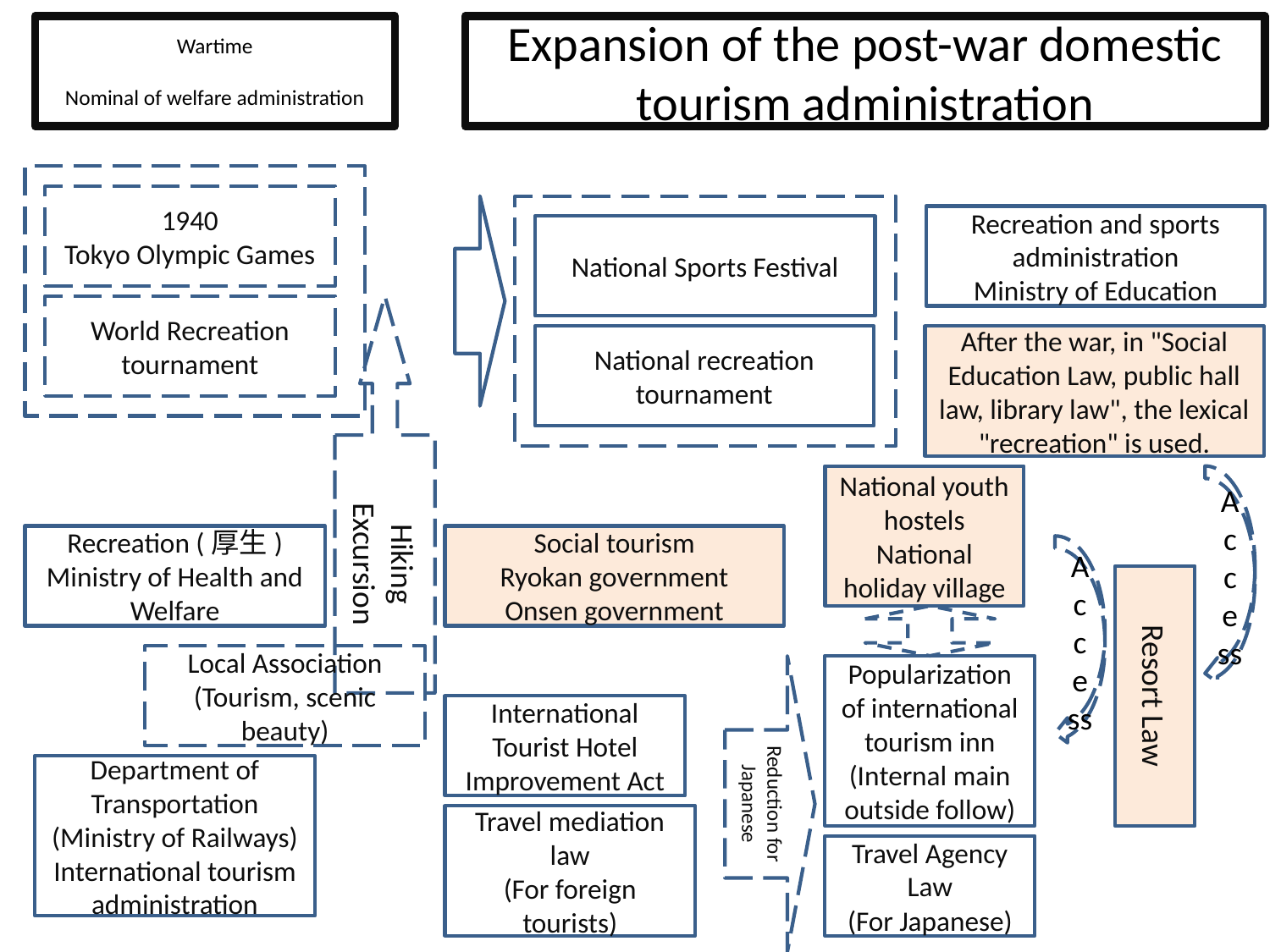

Wartime

Nominal of welfare administration
# Expansion of the post-war domestic tourism administration

1940
Tokyo Olympic Games

Recreation and sports administration
Ministry of Education
National Sports Festival
World Recreation tournament
Hiking
Excursion
National recreation tournament
After the war, in "Social Education Law, public hall law, library law", the lexical "recreation" is used.
National youth hostels
National holiday village
Access
Recreation (厚生)
Ministry of Health and Welfare
Social tourism
Ryokan government
Onsen government
Access
Resort Law

Local Association
(Tourism, scenic beauty)
Reduction for Japanese
Popularization of international tourism inn
(Internal main outside follow)
International Tourist Hotel Improvement Act
Department of Transportation (Ministry of Railways)
International tourism administration
Travel mediation law
(For foreign tourists)
Travel Agency Law
(For Japanese)